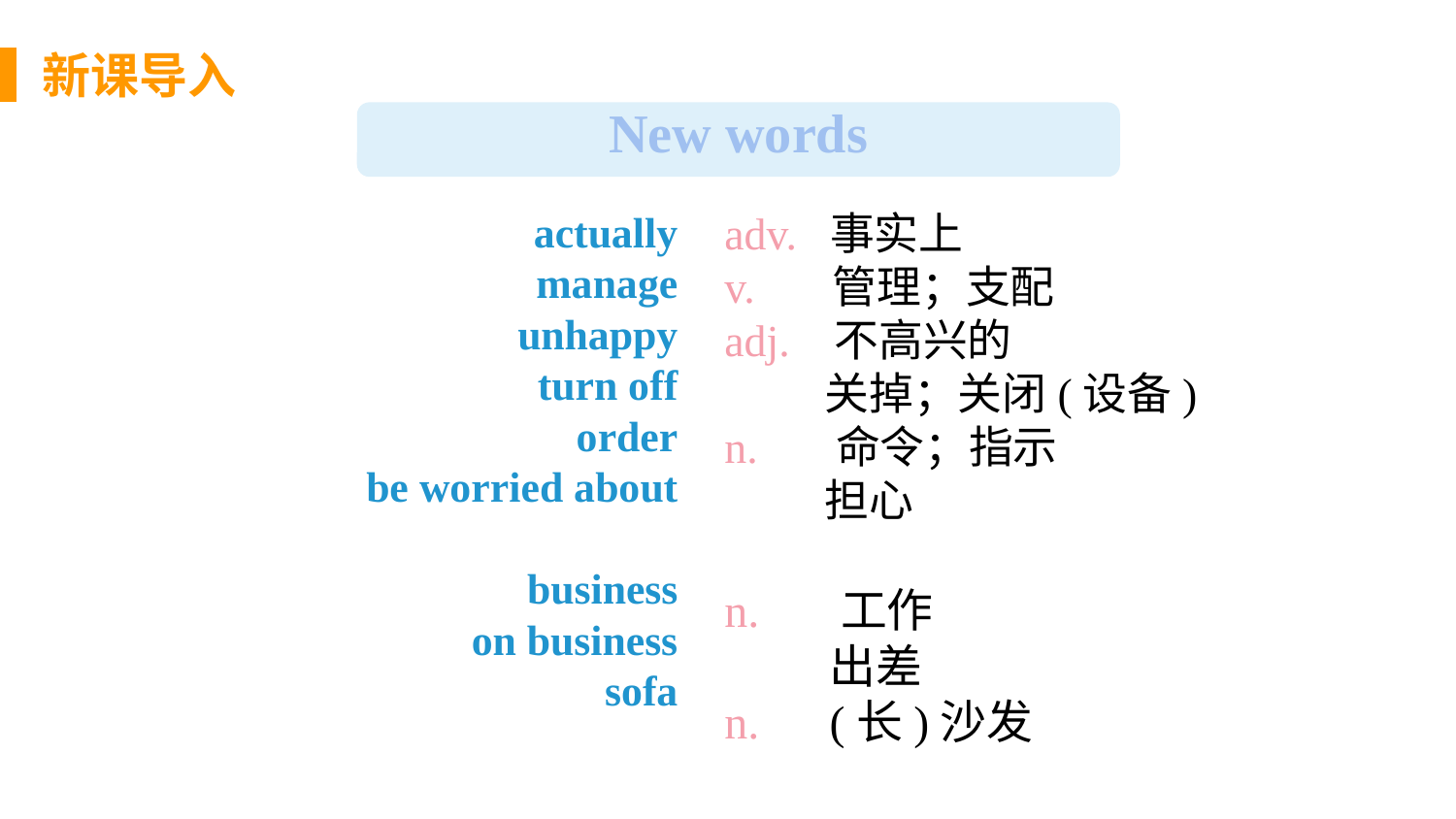

新课导入

New words
adv.  事实上
v.      管理；支配
adj.   不高兴的
         关掉；关闭(设备)
n.      命令；指示
         担心

n.      工作
         出差
n.      (长)沙发

 actually
 manage
 unhappy
 turn off
 order
 be worried about

business
on business
 sofa